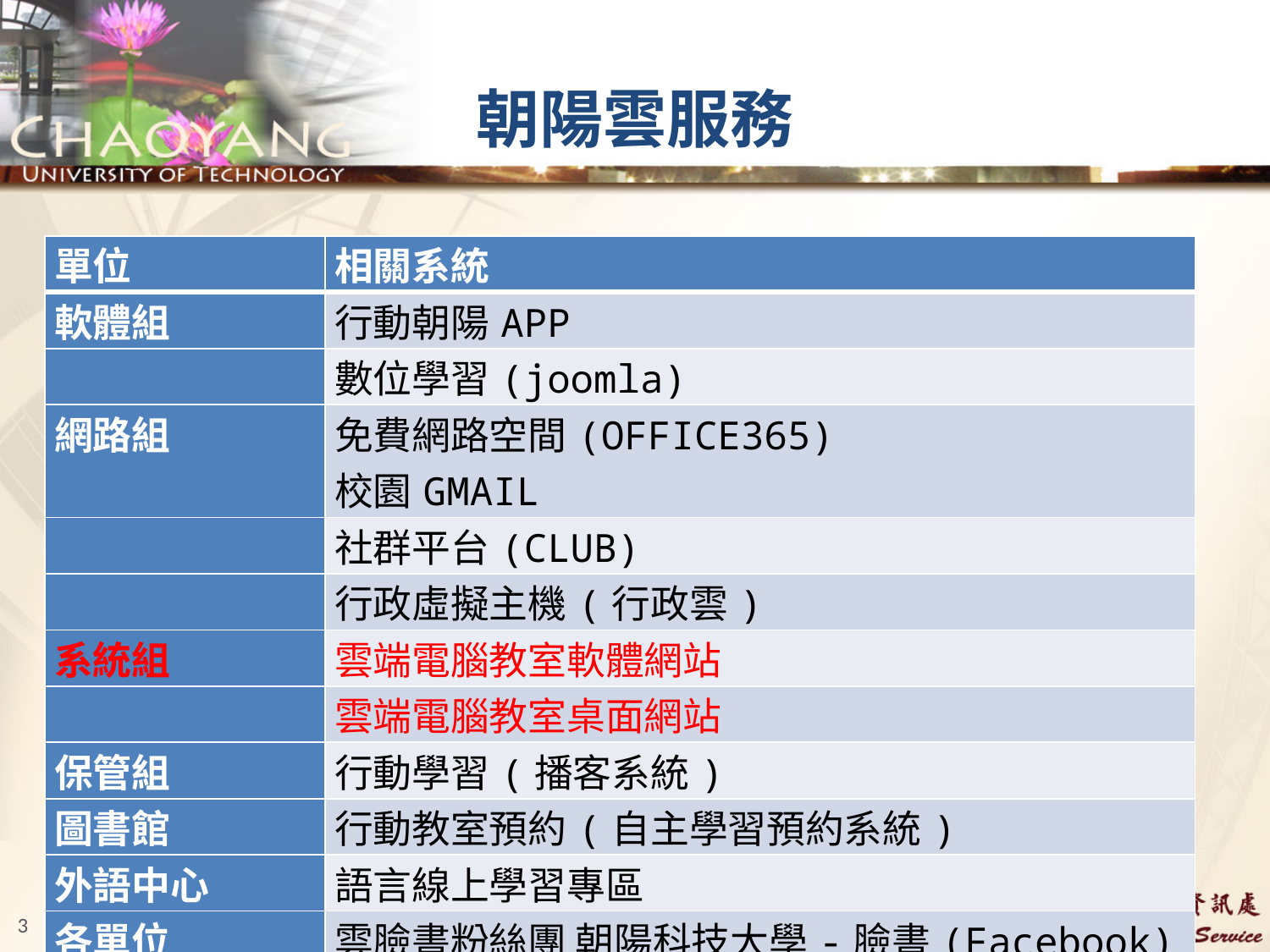

# 朝陽雲服務
| 單位 | 相關系統 |
| --- | --- |
| 軟體組 | 行動朝陽APP |
|  | 數位學習(joomla) |
| 網路組 | 免費網路空間(OFFICE365) 校園GMAIL |
|  | 社群平台(CLUB) |
|  | 行政虛擬主機(行政雲) |
| 系統組 | 雲端電腦教室軟體網站 |
|  | 雲端電腦教室桌面網站 |
| 保管組 | 行動學習(播客系統) |
| 圖書館 | 行動教室預約(自主學習預約系統) |
| 外語中心 | 語言線上學習專區 |
| 各單位 | 雲臉書粉絲團 朝陽科技大學-臉書(Facebook)社團、粉絲團一覽表 |

3